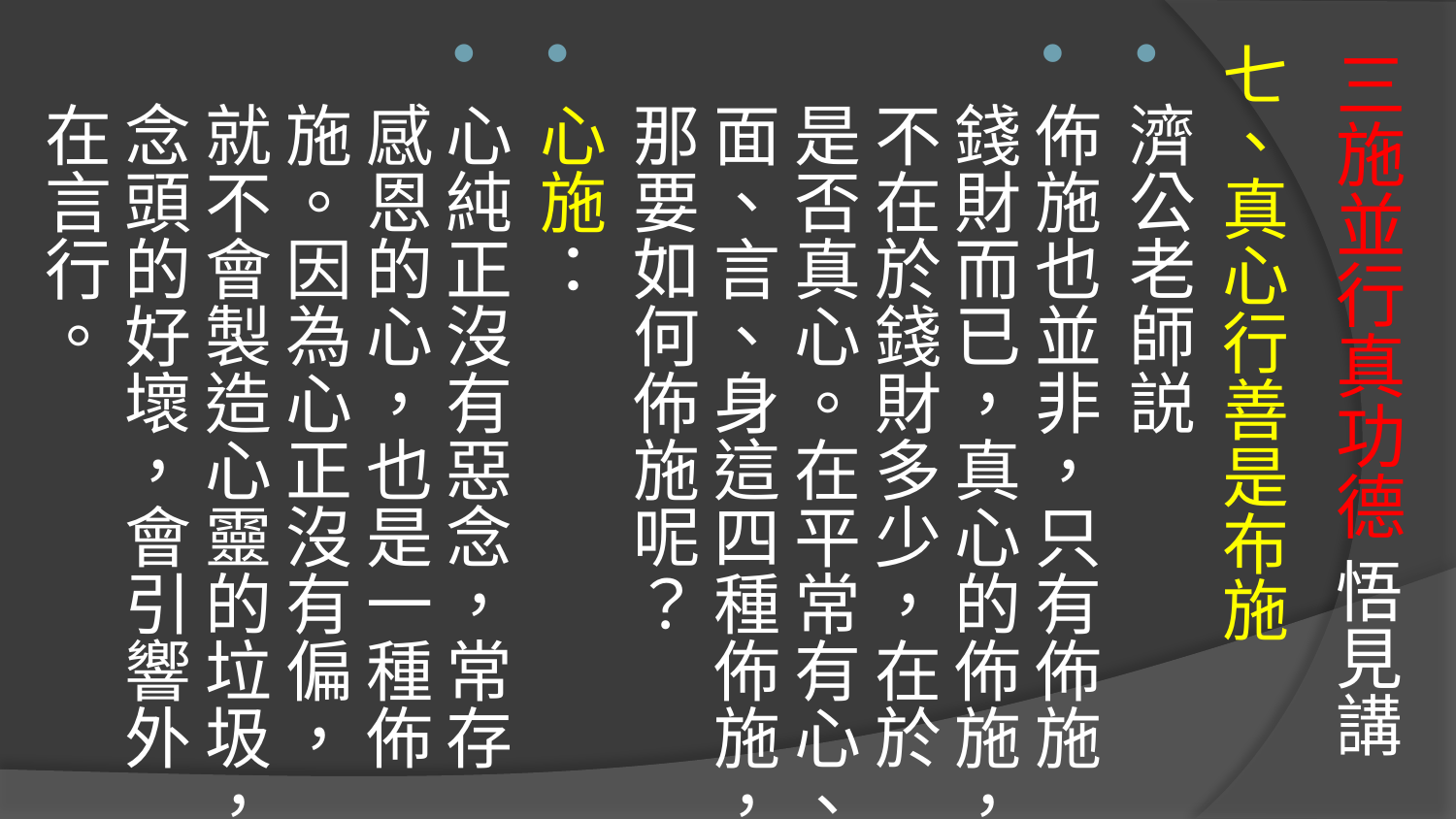

# 三施並行真功德 悟見講
七、真心行善是布施
濟公老師説
佈施也並非，只有佈施錢財而已，真心的佈施，不在於錢財多少，在於是否真心。在平常有心、面、言、身這四種佈施，那要如何佈施呢？
心施：
心純正沒有惡念，常存感恩的心，也是一種佈施。因為心正沒有偏，就不會製造心靈的垃圾，念頭的好壞，會引響外在言行。